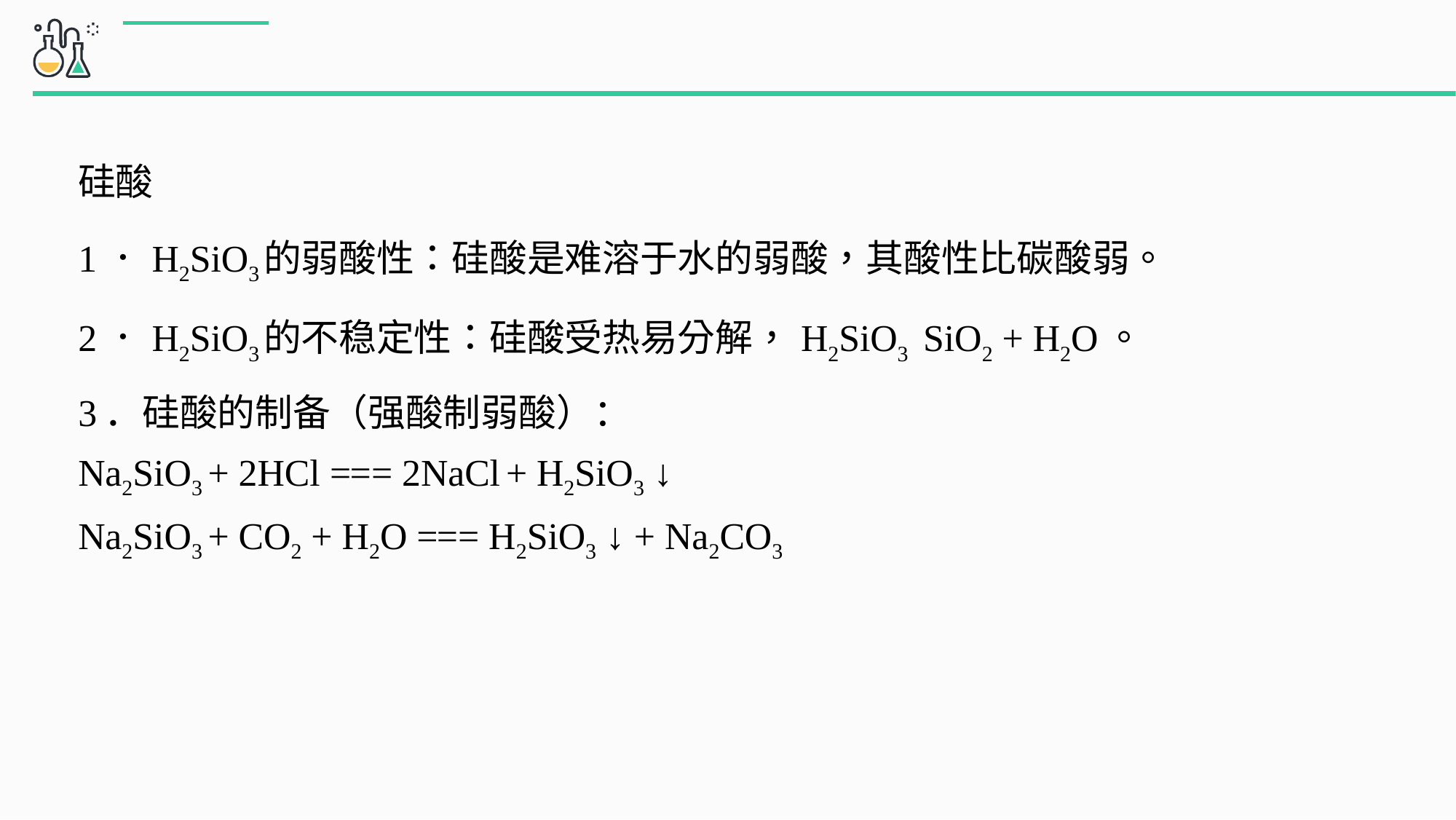

硅酸
1．H2SiO3的弱酸性：硅酸是难溶于水的弱酸，其酸性比碳酸弱。
2．H2SiO3的不稳定性：硅酸受热易分解，H2SiO3  SiO2 + H2O。
3．硅酸的制备（强酸制弱酸）：
Na2SiO3 + 2HCl === 2NaCl + H2SiO3 ↓
Na2SiO3 + CO2 + H2O === H2SiO3 ↓ + Na2CO3